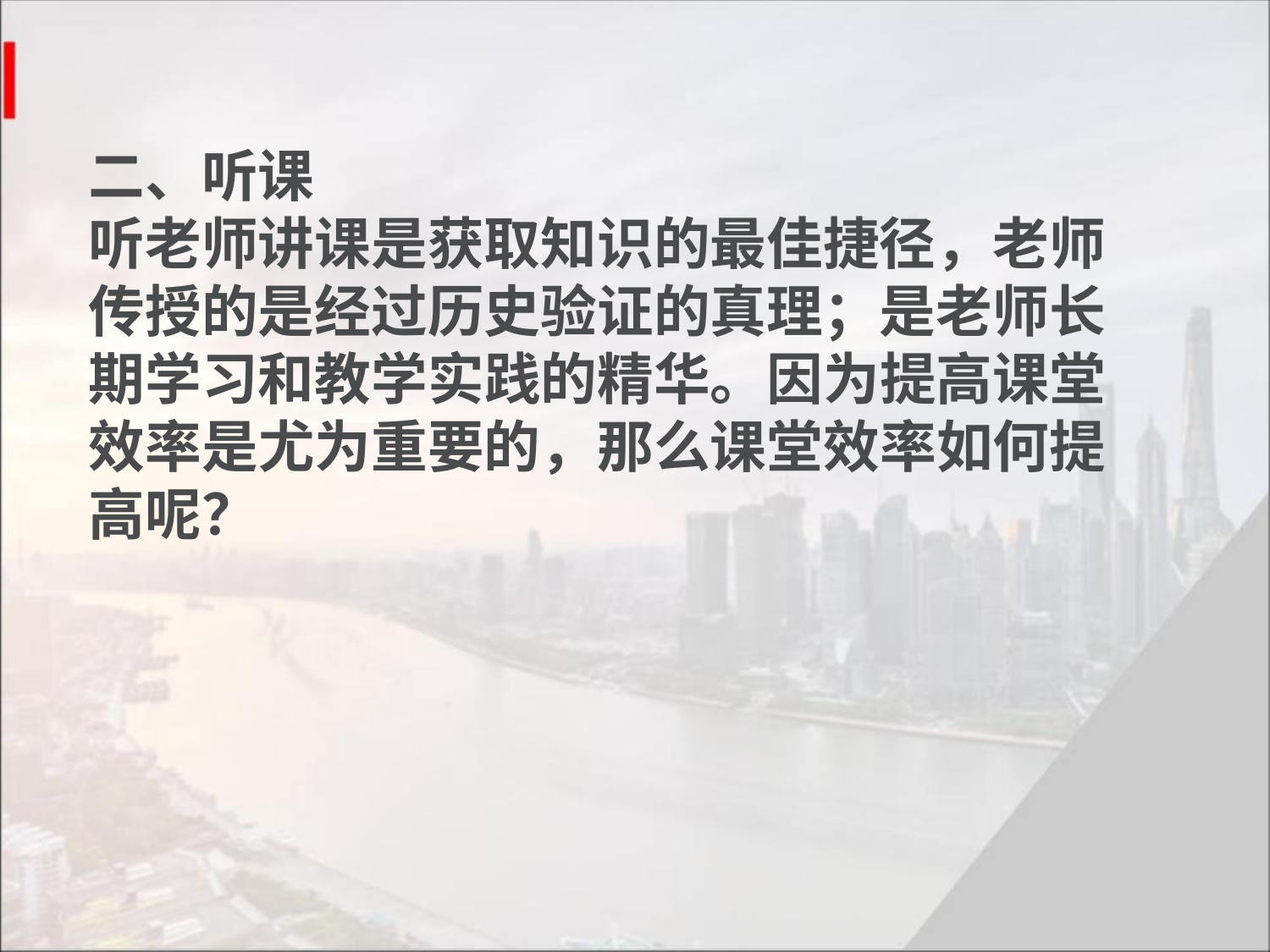

二、听课
听老师讲课是获取知识的最佳捷径，老师传授的是经过历史验证的真理；是老师长期学习和教学实践的精华。因为提高课堂效率是尤为重要的，那么课堂效率如何提高呢？